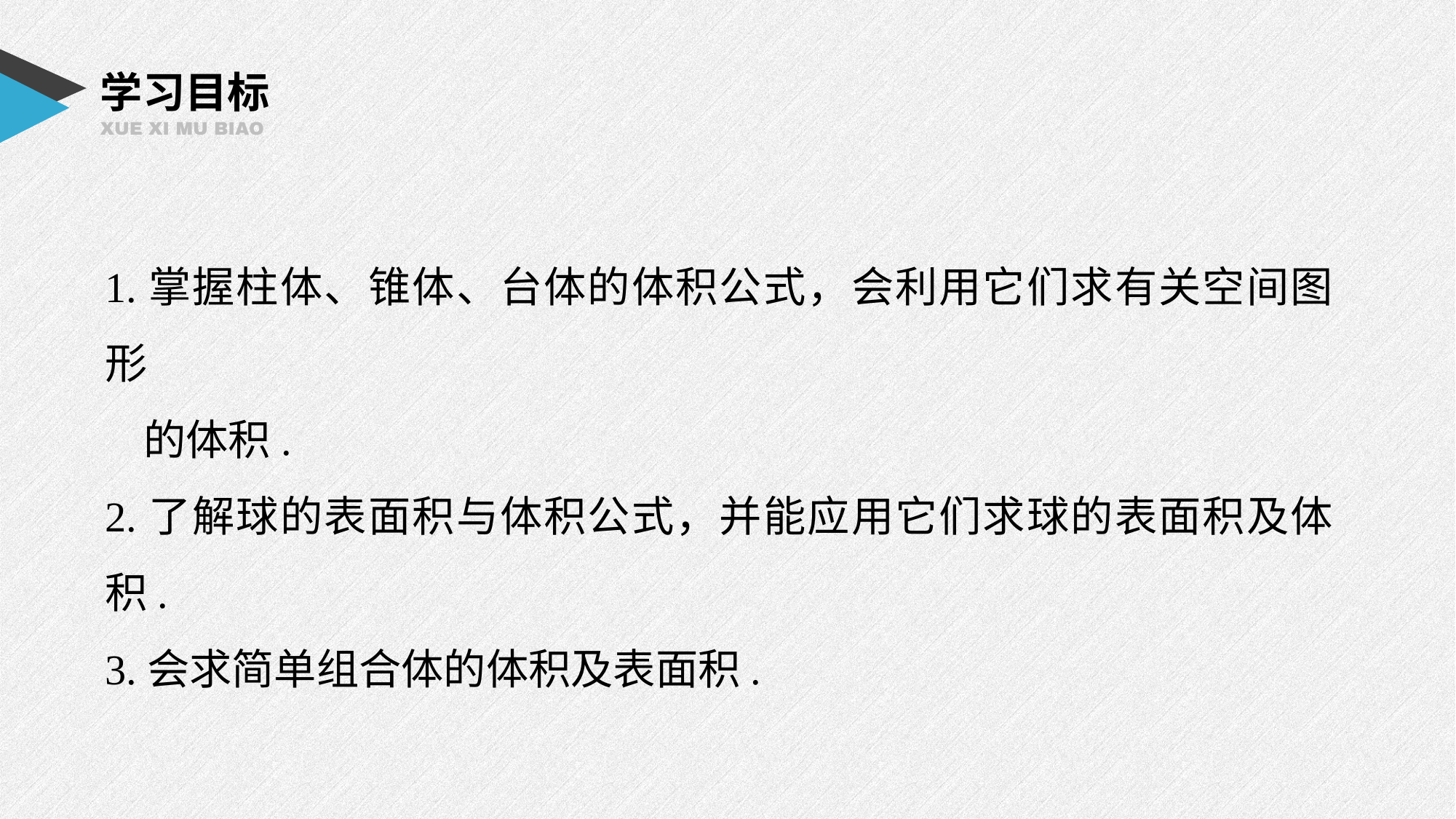

学习目标

XUE XI MU BIAO
1.掌握柱体、锥体、台体的体积公式，会利用它们求有关空间图形
   的体积.
2.了解球的表面积与体积公式，并能应用它们求球的表面积及体积.
3.会求简单组合体的体积及表面积.